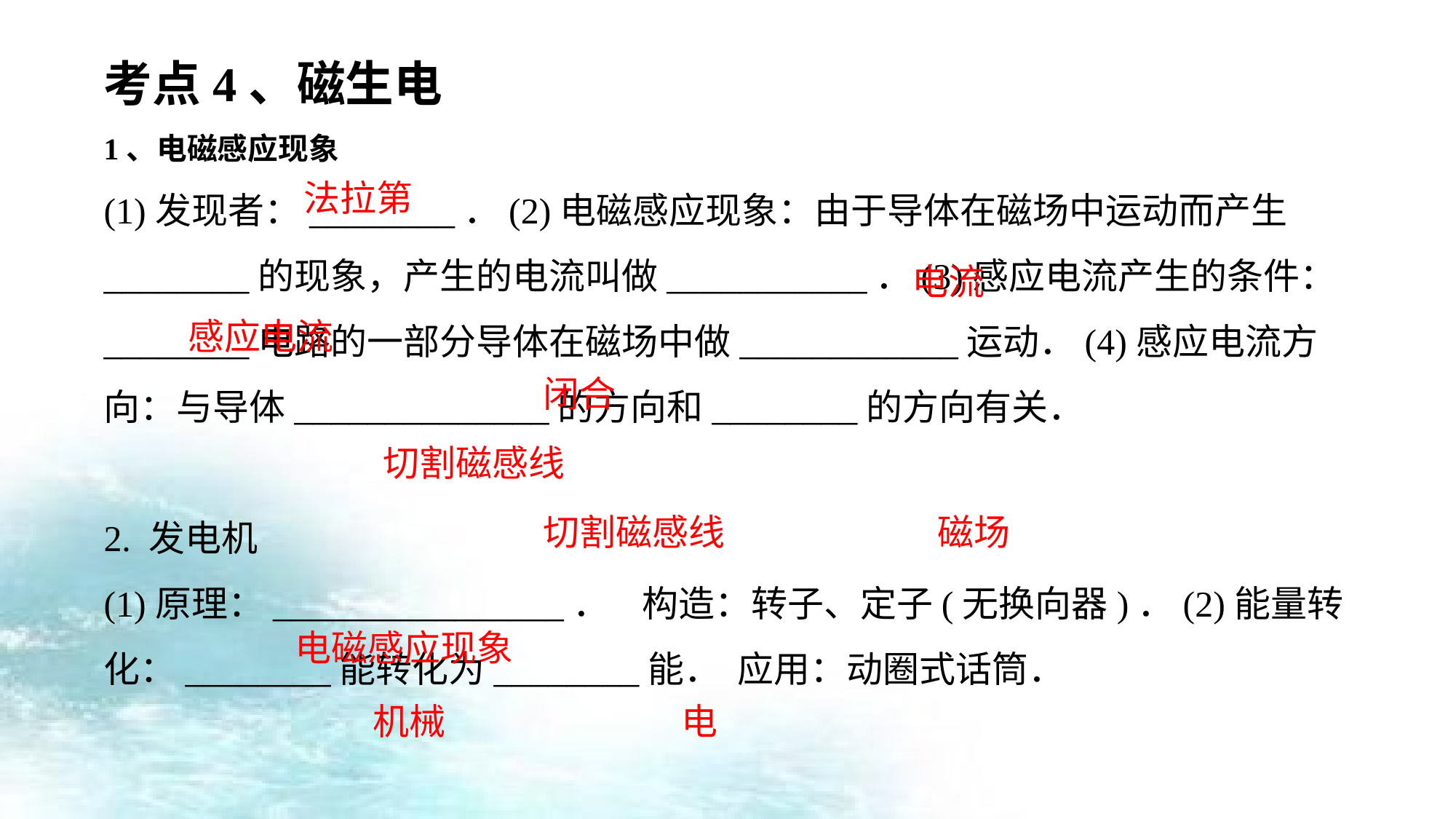

考点4、磁生电
1、电磁感应现象
(1)发现者：________．(2)电磁感应现象：由于导体在磁场中运动而产生________的现象，产生的电流叫做___________．(3)感应电流产生的条件：________电路的一部分导体在磁场中做____________运动．(4)感应电流方向：与导体______________的方向和________的方向有关．

2. 发电机
(1)原理：________________．    构造：转子、定子(无换向器)．(2)能量转化：________能转化为________能．  应用：动圈式话筒．

法拉第
电流
感应电流
闭合
切割磁感线
切割磁感线
磁场
电磁感应现象
机械
电